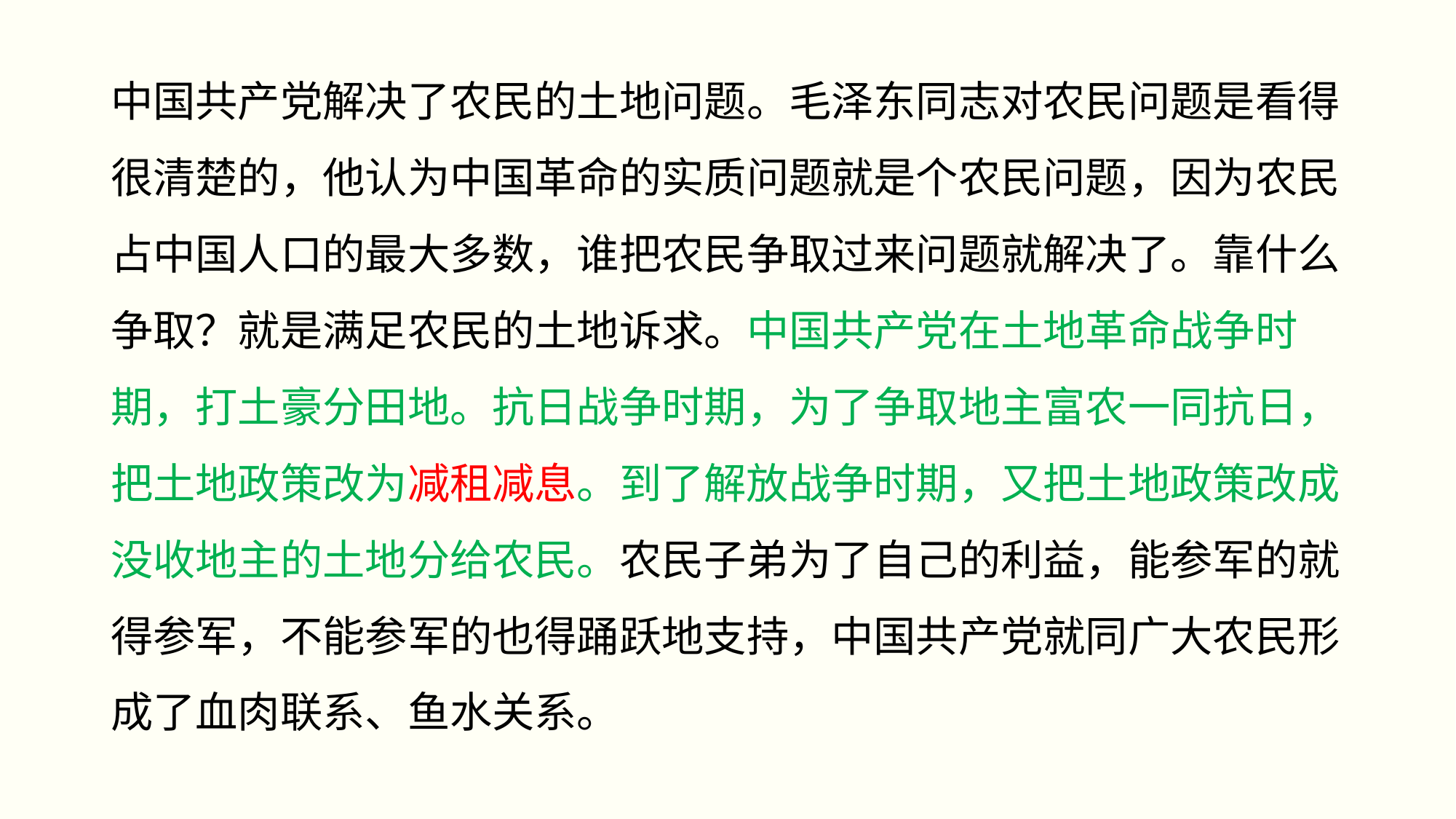

# 中国共产党解决了农民的土地问题。毛泽东同志对农民问题是看得很清楚的，他认为中国革命的实质问题就是个农民问题，因为农民占中国人口的最大多数，谁把农民争取过来问题就解决了。靠什么争取？就是满足农民的土地诉求。中国共产党在土地革命战争时期，打土豪分田地。抗日战争时期，为了争取地主富农一同抗日，把土地政策改为减租减息。到了解放战争时期，又把土地政策改成没收地主的土地分给农民。农民子弟为了自己的利益，能参军的就得参军，不能参军的也得踊跃地支持，中国共产党就同广大农民形成了血肉联系、鱼水关系。